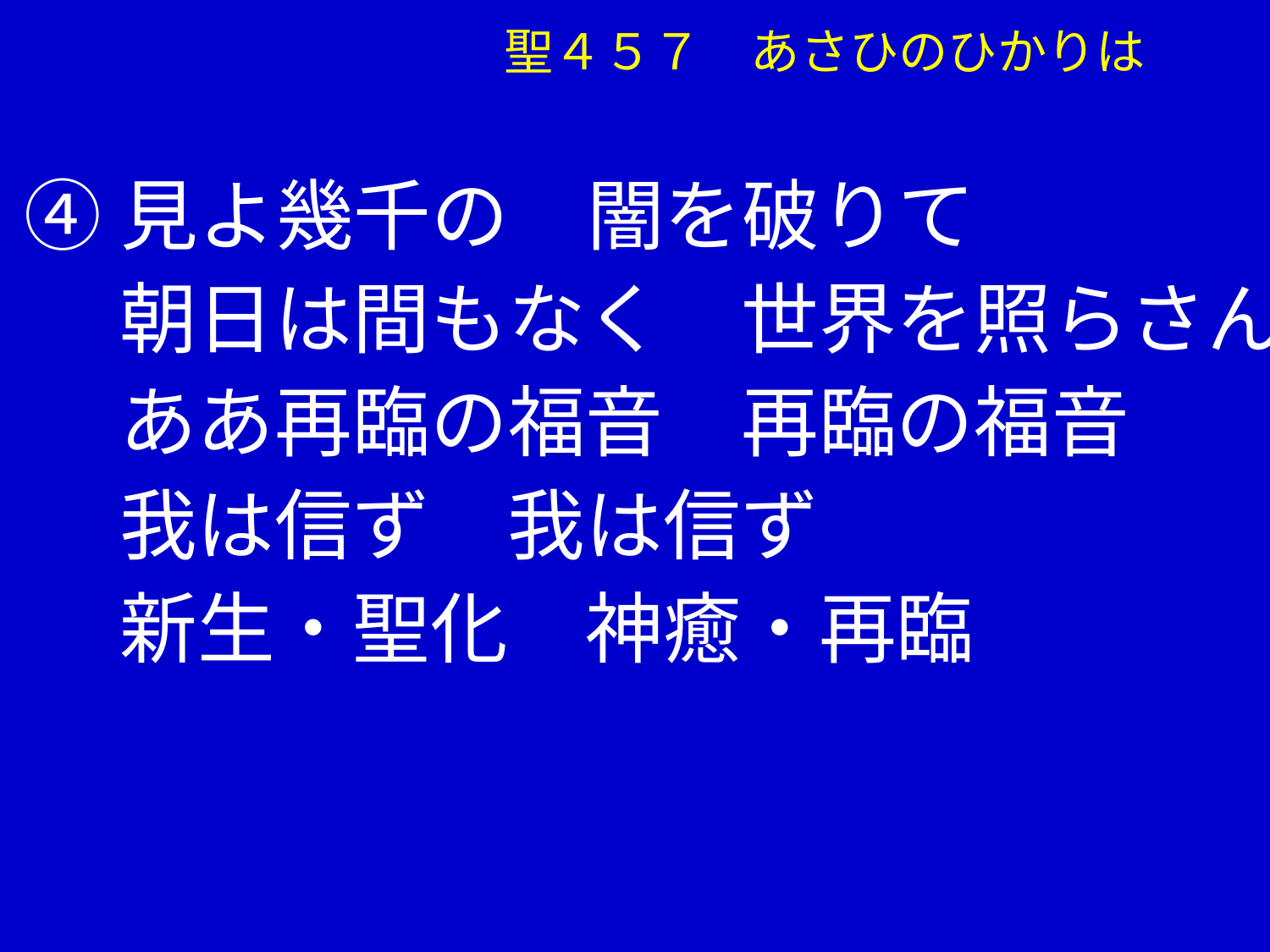

聖４５７　あさひのひかりは
 ④見よ幾千の　闇を破りて
　  朝日は間もなく　世界を照らさん
　  ああ再臨の福音　再臨の福音
　  我は信ず　我は信ず
　  新生・聖化　神癒・再臨